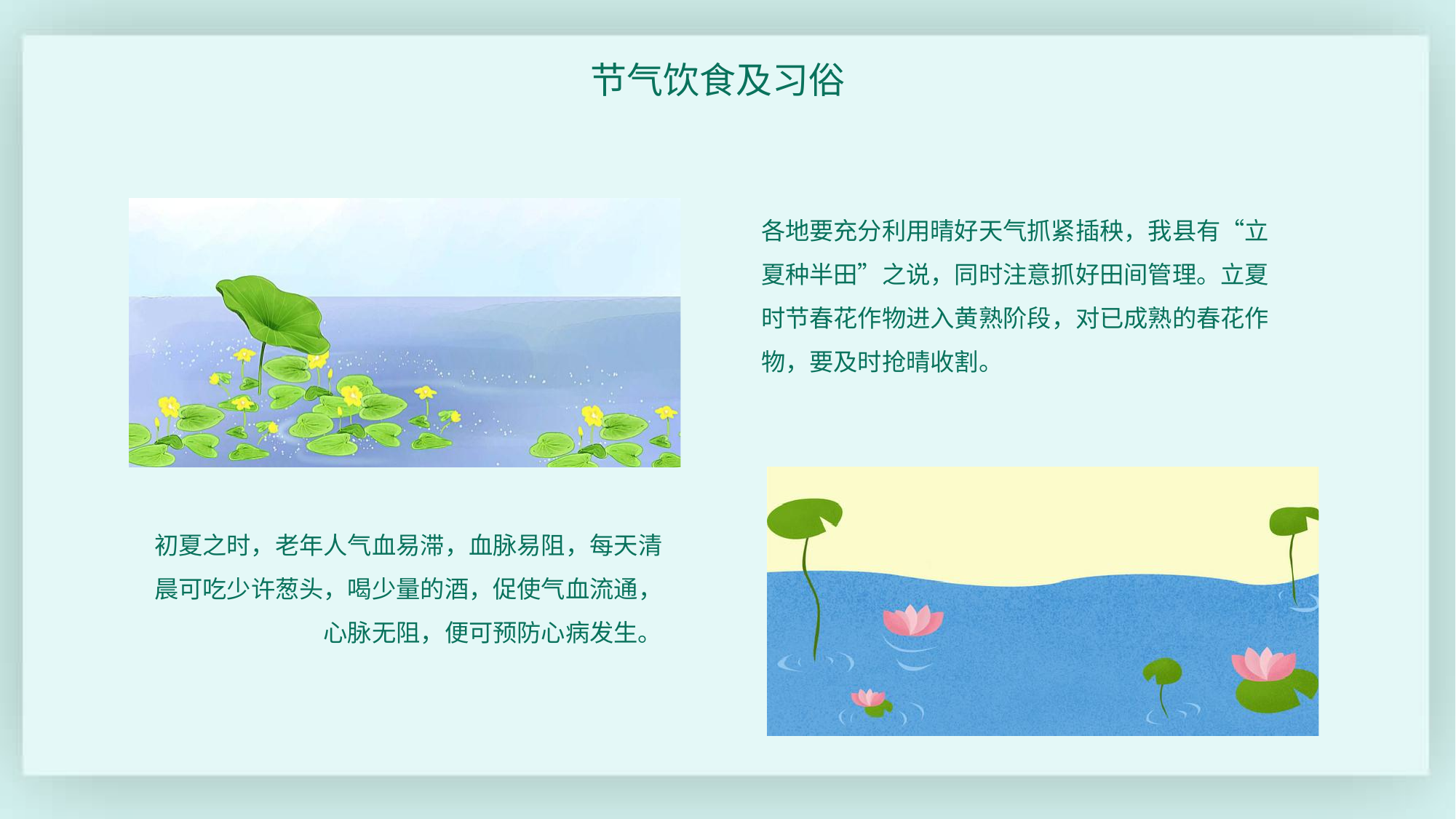

节气饮食及习俗
各地要充分利用晴好天气抓紧插秧，我县有“立夏种半田”之说，同时注意抓好田间管理。立夏时节春花作物进入黄熟阶段，对已成熟的春花作物，要及时抢晴收割。

初夏之时，老年人气血易滞，血脉易阻，每天清晨可吃少许葱头，喝少量的酒，促使气血流通，心脉无阻，便可预防心病发生。